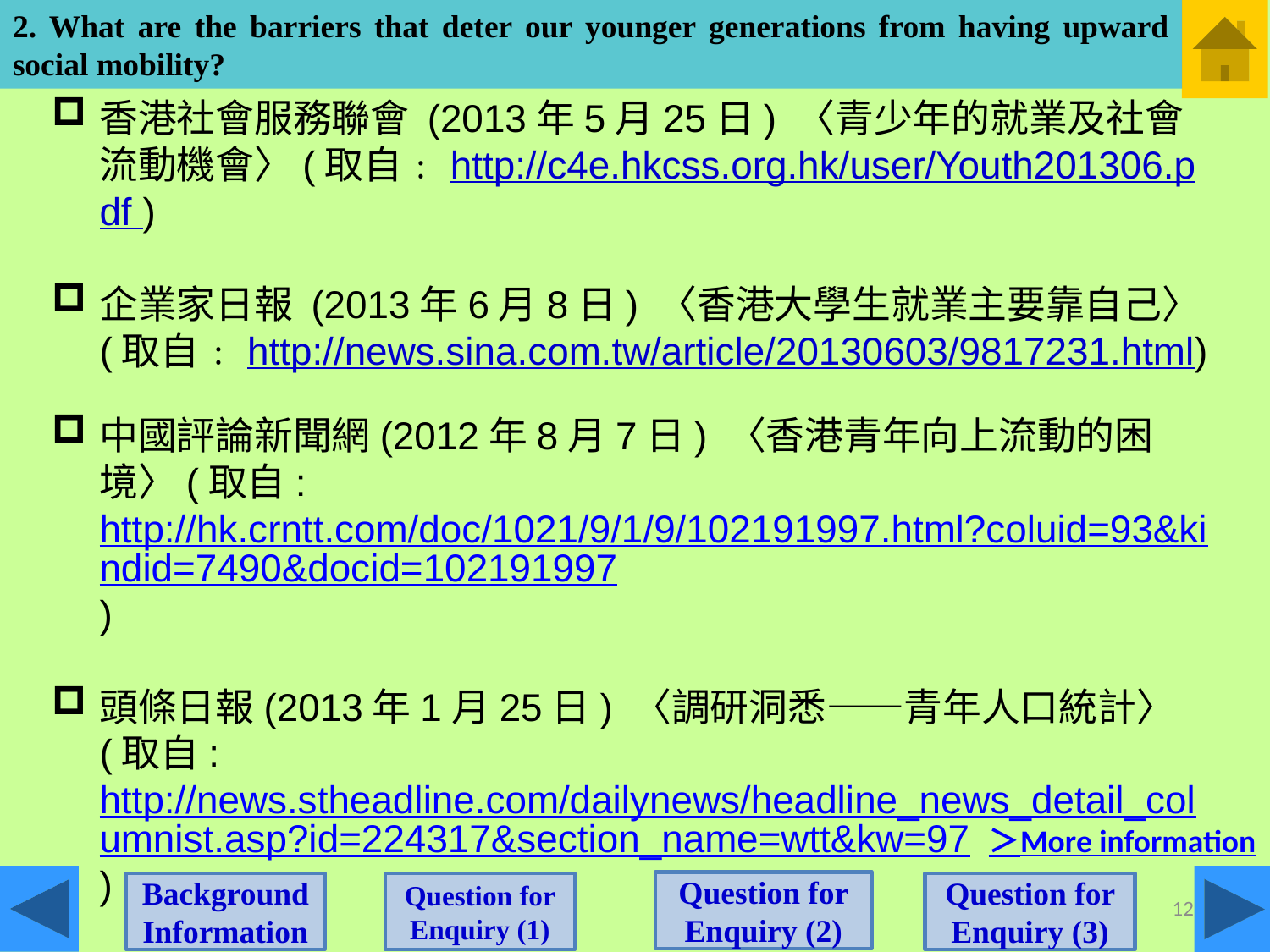

2. What are the barriers that deter our younger generations from having upward social mobility?

香港社會服務聯會 (2013年5月25日) 〈青少年的就業及社會流動機會〉(取自﹕http://c4e.hkcss.org.hk/user/Youth201306.pdf )

企業家日報 (2013年6月8日) 〈香港大學生就業主要靠自己〉(取自﹕http://news.sina.com.tw/article/20130603/9817231.html)

中國評論新聞網(2012年8月7日) 〈香港青年向上流動的困境〉(取自: http://hk.crntt.com/doc/1021/9/1/9/102191997.html?coluid=93&kindid=7490&docid=102191997)

頭條日報(2013年1月25日) 〈調研洞悉——青年人口統計〉(取自: http://news.stheadline.com/dailynews/headline_news_detail_columnist.asp?id=224317&section_name=wtt&kw=97)

＞More information

Question for Enquiry (2)
Question for Enquiry (1)
Background Information

Question for Enquiry (3)

12